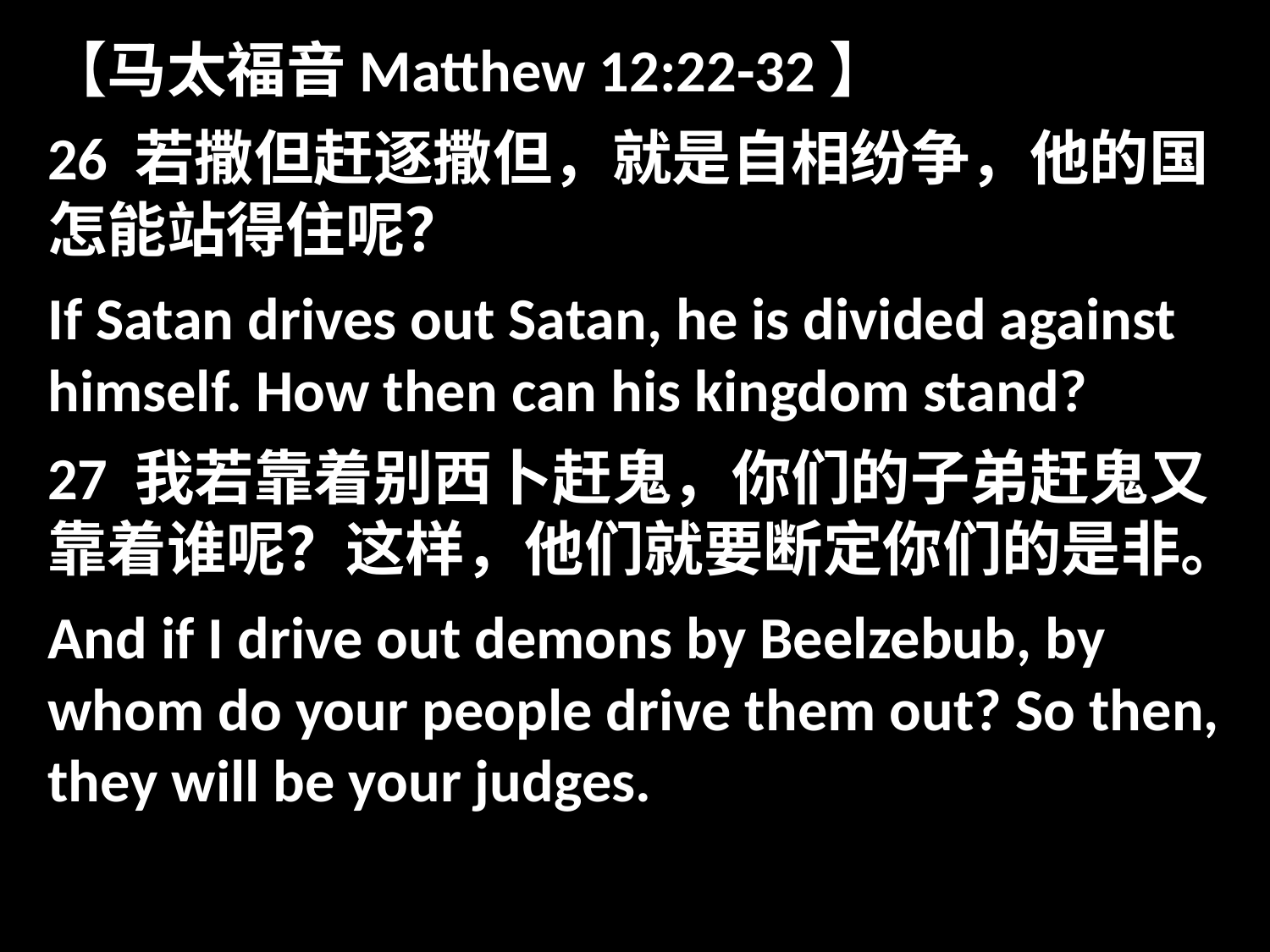

【马太福音Matthew 12:22-32】
26 若撒但赶逐撒但，就是自相纷争，他的国怎能站得住呢？
If Satan drives out Satan, he is divided against himself. How then can his kingdom stand?
27 我若靠着别西卜赶鬼，你们的子弟赶鬼又靠着谁呢？这样，他们就要断定你们的是非。
And if I drive out demons by Beelzebub, by whom do your people drive them out? So then, they will be your judges.